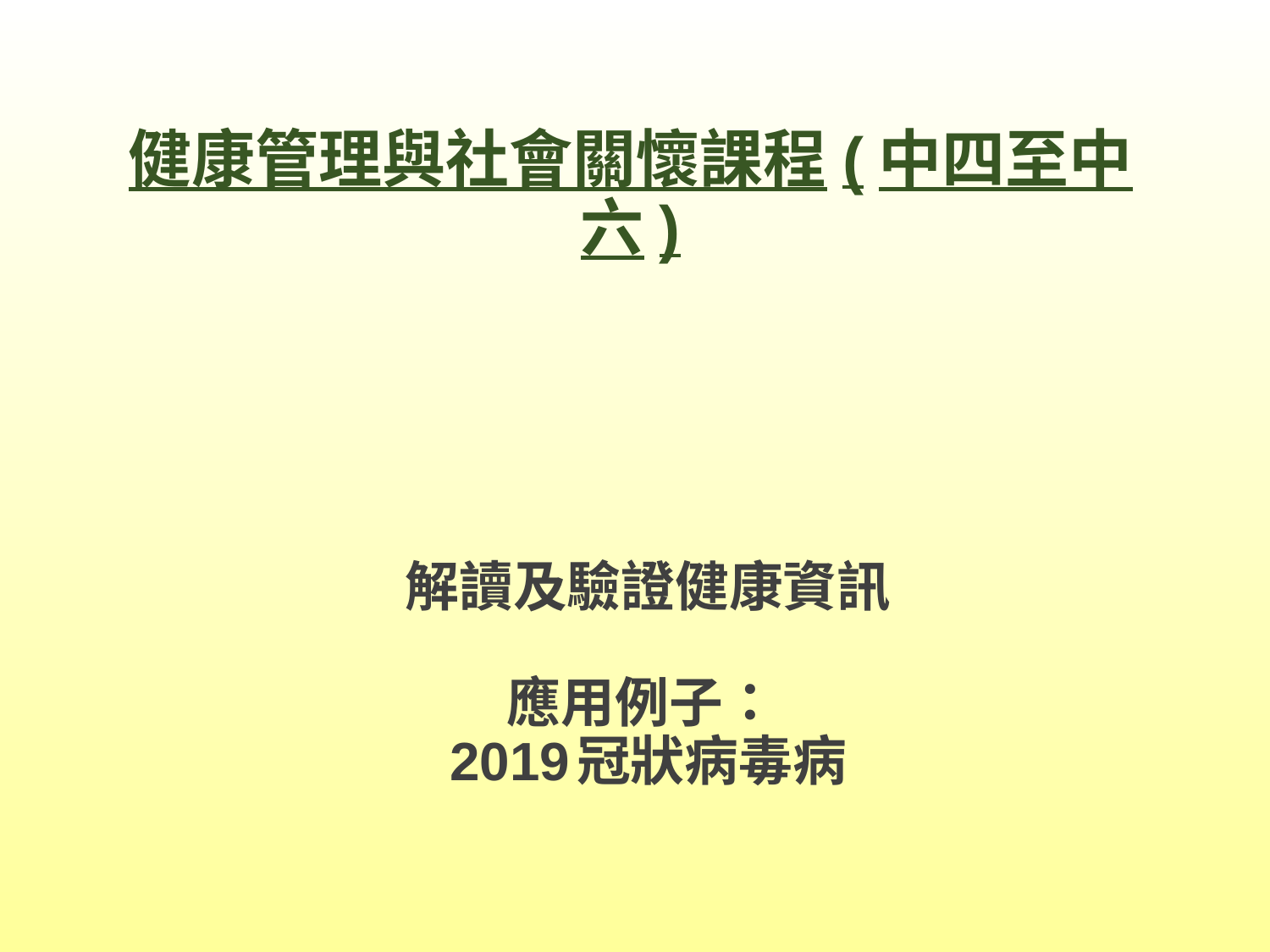

健康管理與社會關懷課程(中四至中六)
# 解讀及驗證健康資訊 應用例子： 2019冠狀病毒病